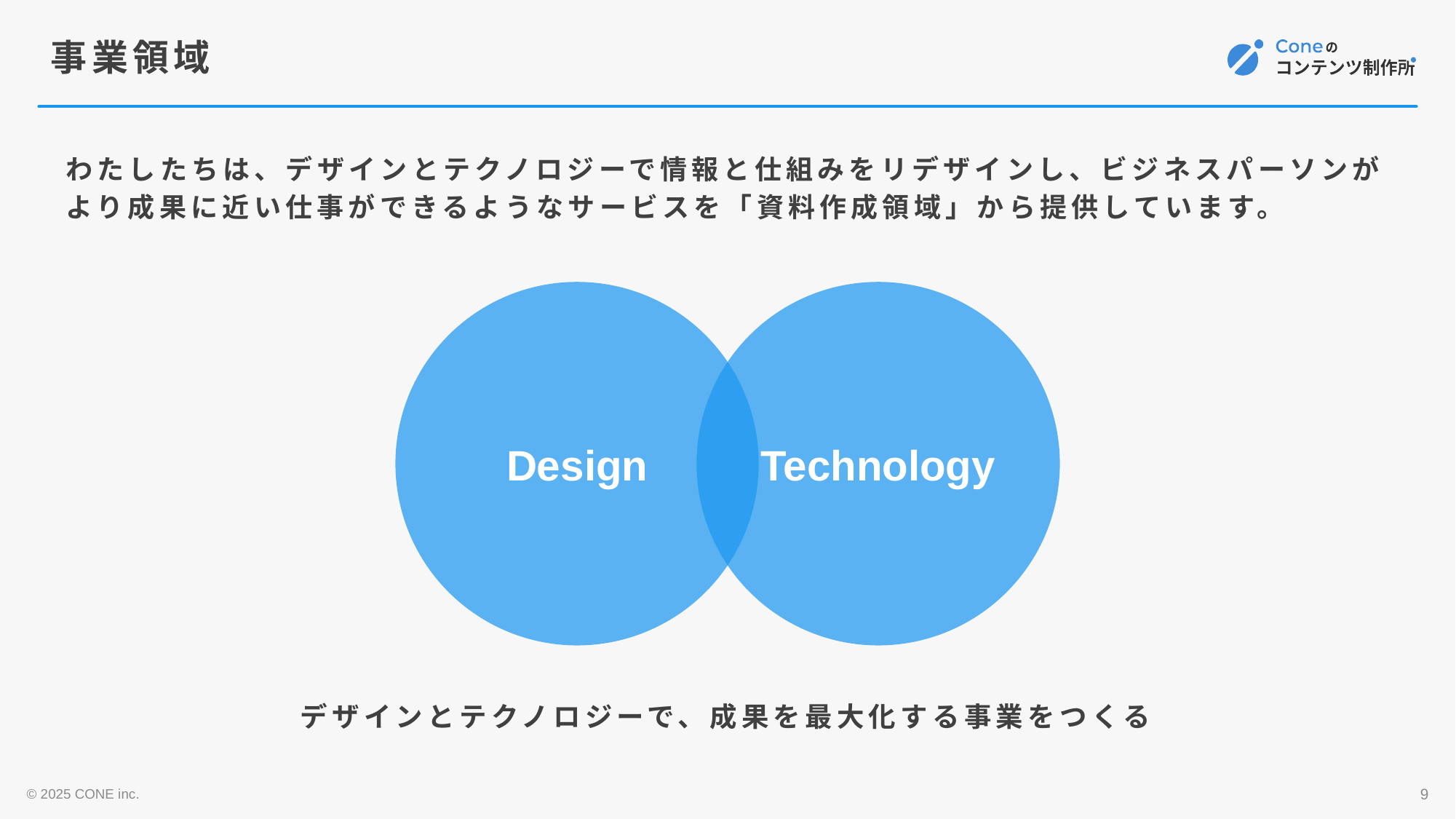

# 事業領域
わたしたちは、デザインとテクノロジーで情報と仕組みをリデザインし、ビジネスパーソンが
より成果に近い仕事ができるようなサービスを「資料作成領域」から提供しています。
Design
Technology
デザインとテクノロジーで、成果を最大化する事業をつくる
9
© 2025 CONE inc.